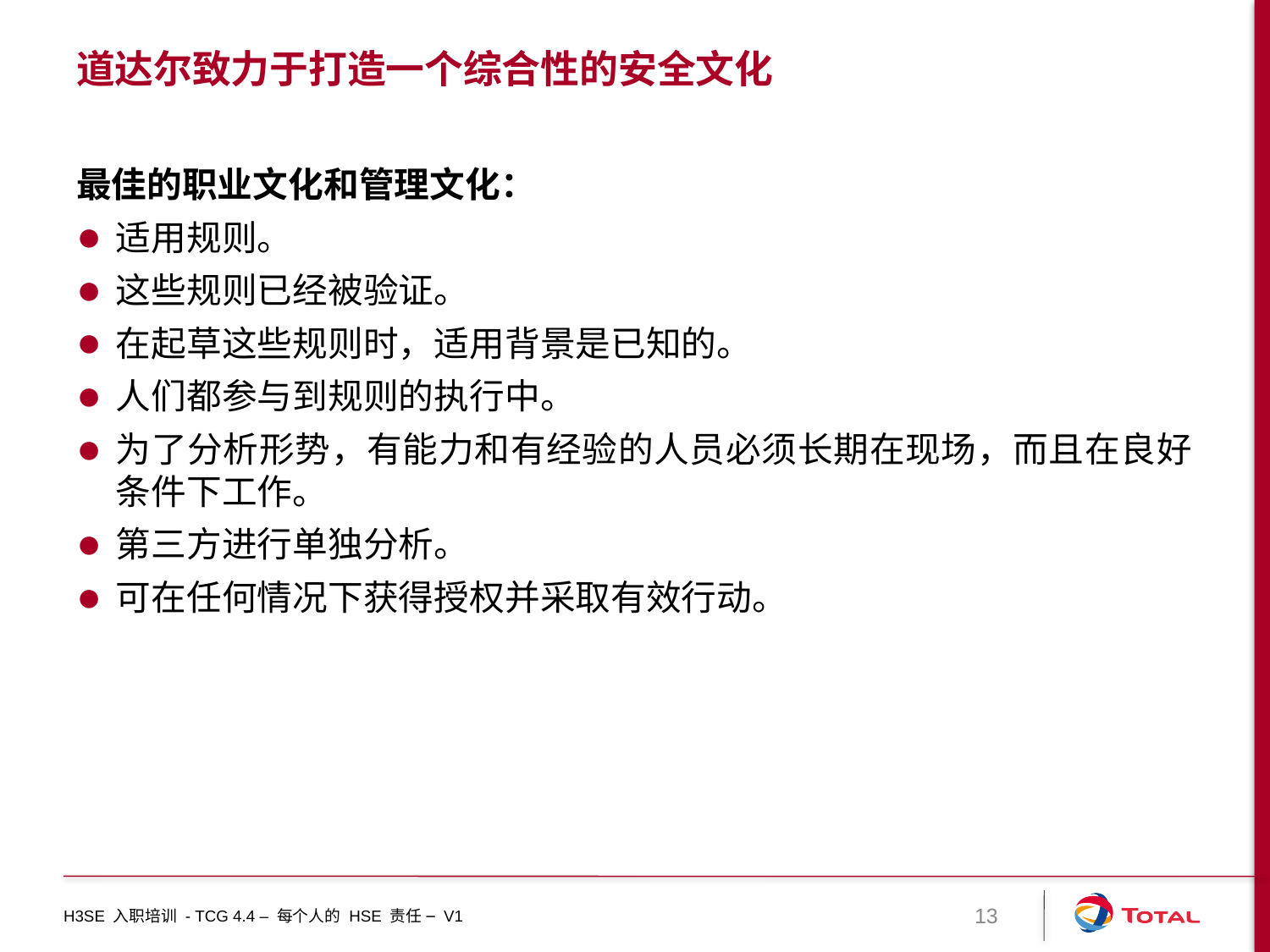

# 道达尔致力于打造一个综合性的安全文化
最佳的职业文化和管理文化：
适用规则。
这些规则已经被验证。
在起草这些规则时，适用背景是已知的。
人们都参与到规则的执行中。
为了分析形势，有能力和有经验的人员必须长期在现场，而且在良好条件下工作。
第三方进行单独分析。
可在任何情况下获得授权并采取有效行动。
H3SE 入职培训 - TCG 4.4 – 每个人的 HSE 责任 – V1
13